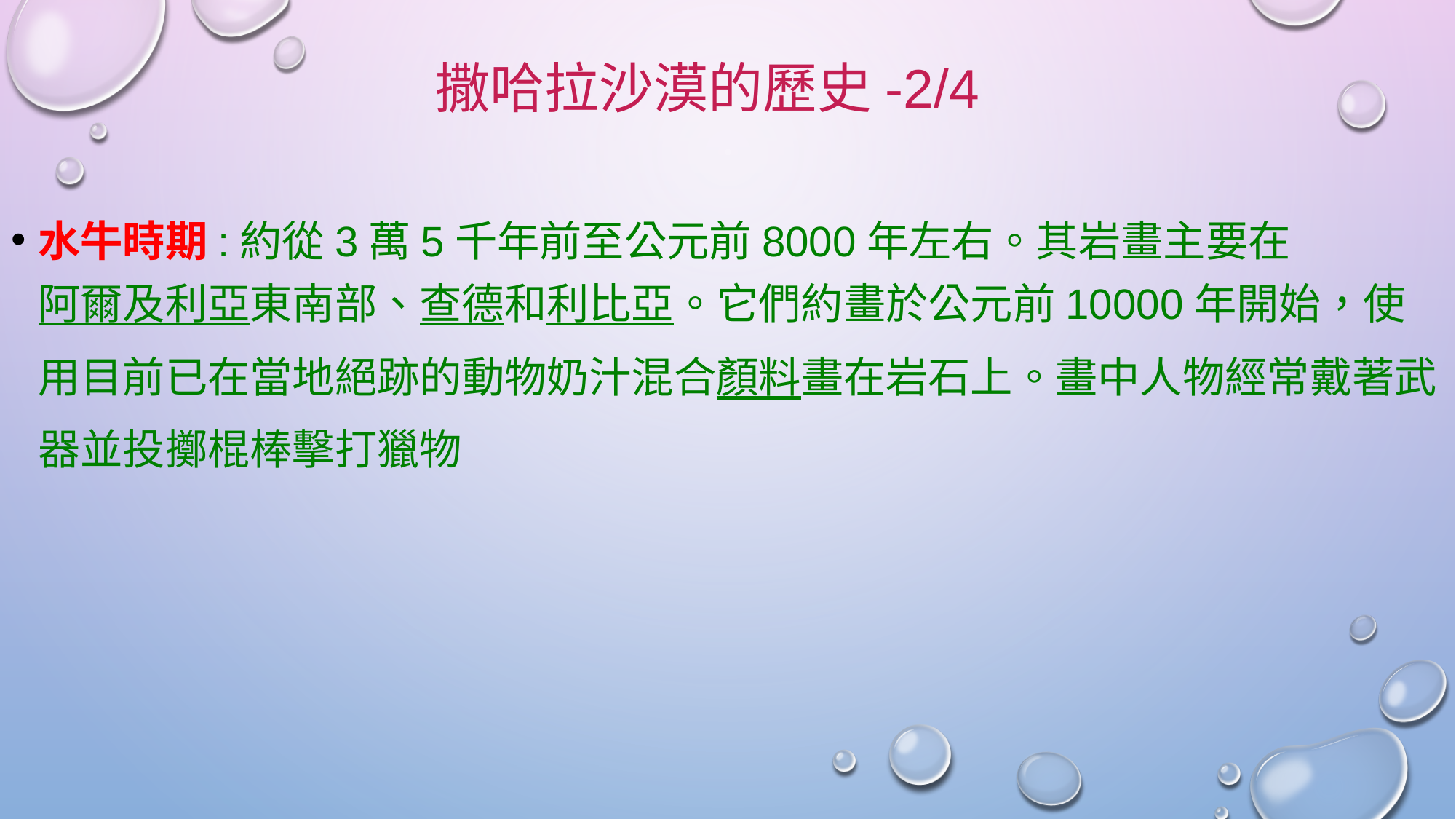

# 撒哈拉沙漠的歷史-2/4
水牛時期:約從3萬5千年前至公元前8000年左右。其岩畫主要在阿爾及利亞東南部、查德和利比亞。它們約畫於公元前10000年開始，使用目前已在當地絕跡的動物奶汁混合顏料畫在岩石上。畫中人物經常戴著武器並投擲棍棒擊打獵物